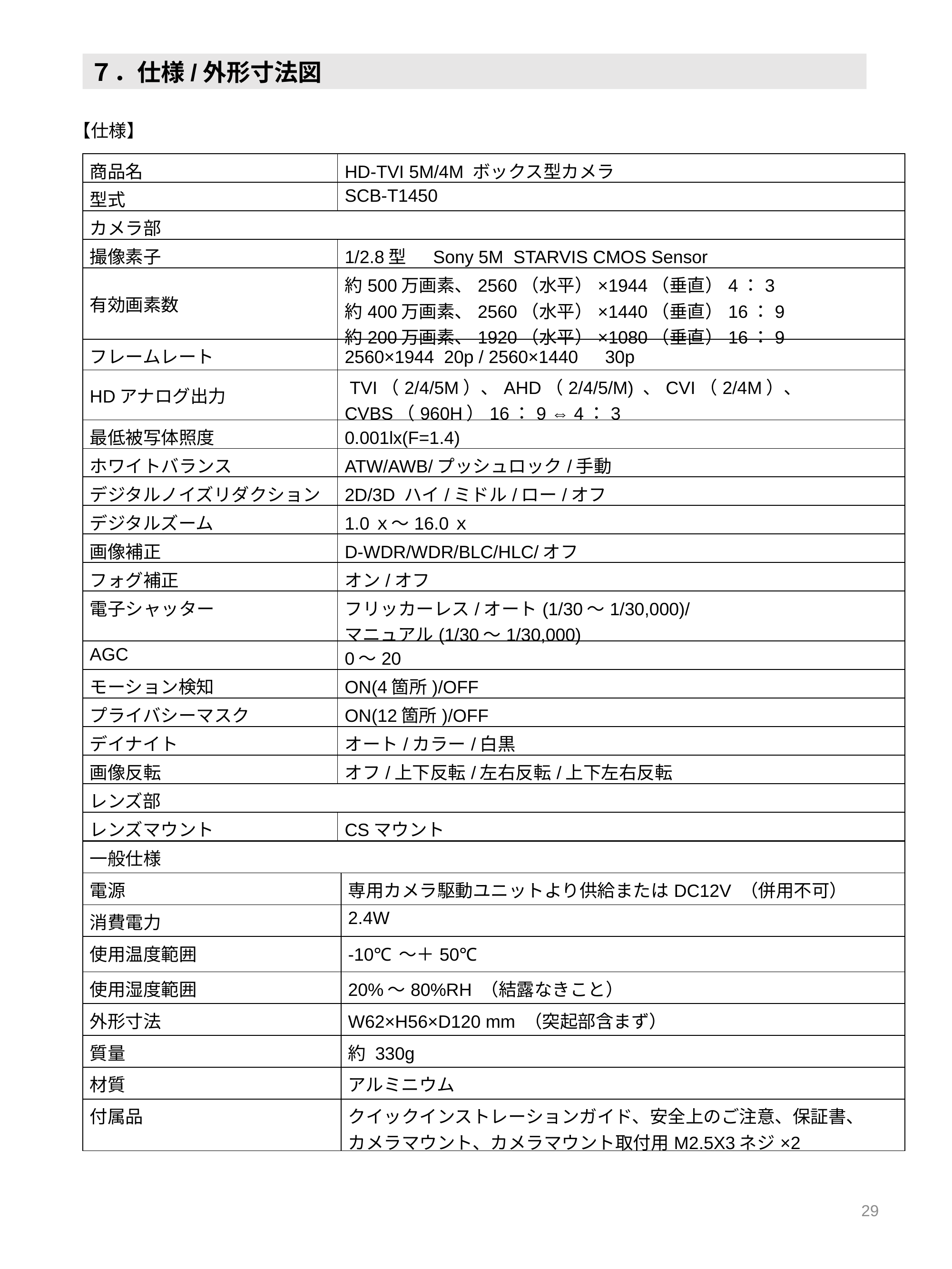

７．仕様/外形寸法図
【仕様】
| 商品名 | HD-TVI 5M/4M ボックス型カメラ |
| --- | --- |
| 型式 | SCB-T1450 |
| カメラ部 |  |
| 撮像素子 | 1/2.8型　 Sony 5M STARVIS CMOS Sensor |
| 有効画素数 | 約500万画素、2560（水平）×1944（垂直）4：3 約400万画素、2560（水平）×1440（垂直）16：9 約200万画素、1920（水平）×1080（垂直）16：9 |
| フレームレート | 2560×1944 20p / 2560×1440　30p |
| HDアナログ出力 | TVI（2/4/5M）、AHD（2/4/5/M) 、CVI（2/4M）、 CVBS（960H）16：9 ⇔ 4：3 |
| 最低被写体照度 | 0.001lx(F=1.4) |
| ホワイトバランス | ATW/AWB/プッシュロック/手動 |
| デジタルノイズリダクション | 2D/3D ハイ/ミドル/ロー/オフ |
| デジタルズーム | 1.0ｘ～16.0ｘ |
| 画像補正 | D-WDR/WDR/BLC/HLC/オフ |
| フォグ補正 | オン/オフ |
| 電子シャッター | フリッカーレス/オート(1/30～1/30,000)/ マニュアル(1/30～1/30,000) |
| AGC | 0～20 |
| モーション検知 | ON(4箇所)/OFF |
| プライバシーマスク | ON(12箇所)/OFF |
| デイナイト | オート/カラー/白黒 |
| 画像反転 | オフ/上下反転/左右反転/上下左右反転 |
| レンズ部 |  |
| レンズマウント | CSマウント |
| 一般仕様 |  |
| --- | --- |
| 電源 | 専用カメラ駆動ユニットより供給またはDC12V （併用不可） |
| 消費電力 | 2.4W |
| 使用温度範囲 | -10℃～＋50℃ |
| 使用湿度範囲 | 20%～80%RH （結露なきこと） |
| 外形寸法 | W62×H56×D120 mm （突起部含まず） |
| 質量 | 約 330g |
| 材質 | アルミニウム |
| 付属品 | クイックインストレーションガイド、安全上のご注意、保証書、 カメラマウント、カメラマウント取付用M2.5X3ネジ×2 |
29